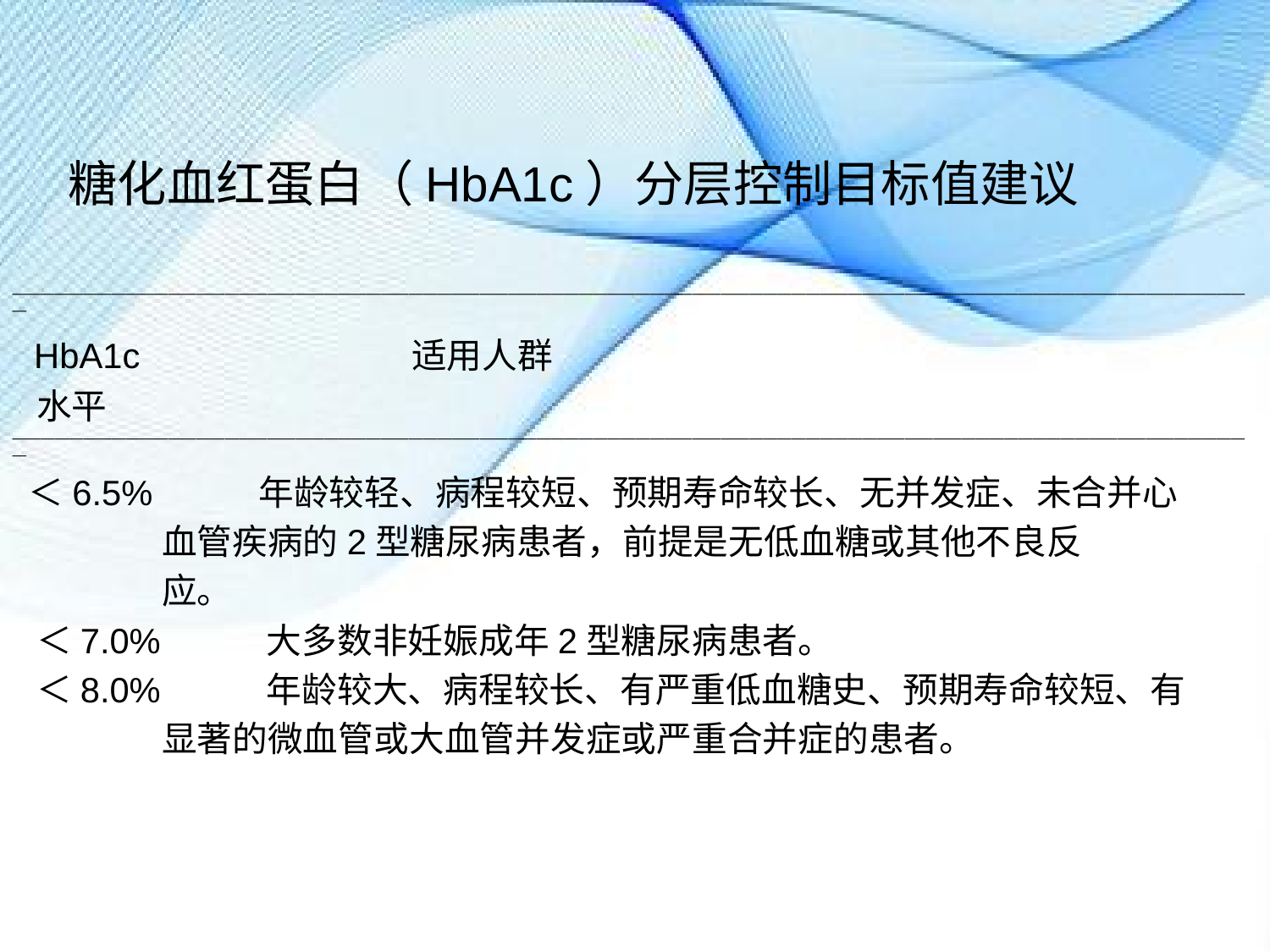

糖化血红蛋白（HbA1c）分层控制目标值建议

————————————————————————————————————————————————————————————————————————————————————————
  HbA1c                           适用人群
  水平
————————————————————————————————————————————————————————————————————————————————————————
    ＜6.5%          年龄较轻、病程较短、预期寿命较长、无并发症、未合并心
                  血管疾病的2型糖尿病患者，前提是无低血糖或其他不良反
                  应。
  ＜7.0%          大多数非妊娠成年2型糖尿病患者。
  ＜8.0%          年龄较大、病程较长、有严重低血糖史、预期寿命较短、有
                  显著的微血管或大血管并发症或严重合并症的患者。